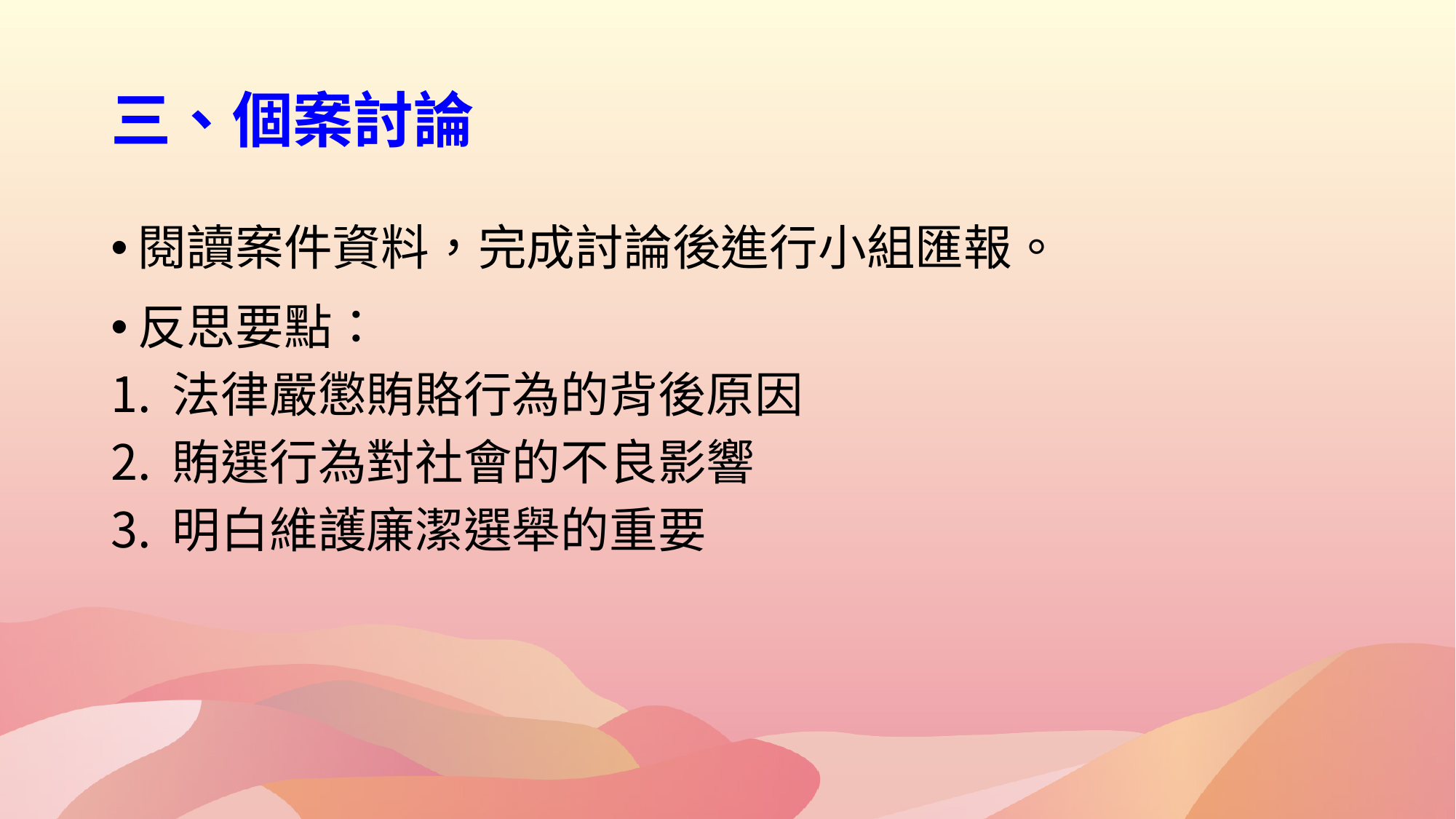

# 三、個案討論
閱讀案件資料，完成討論後進行小組匯報。
反思要點：
法律嚴懲賄賂行為的背後原因
賄選行為對社會的不良影響
明白維護廉潔選舉的重要